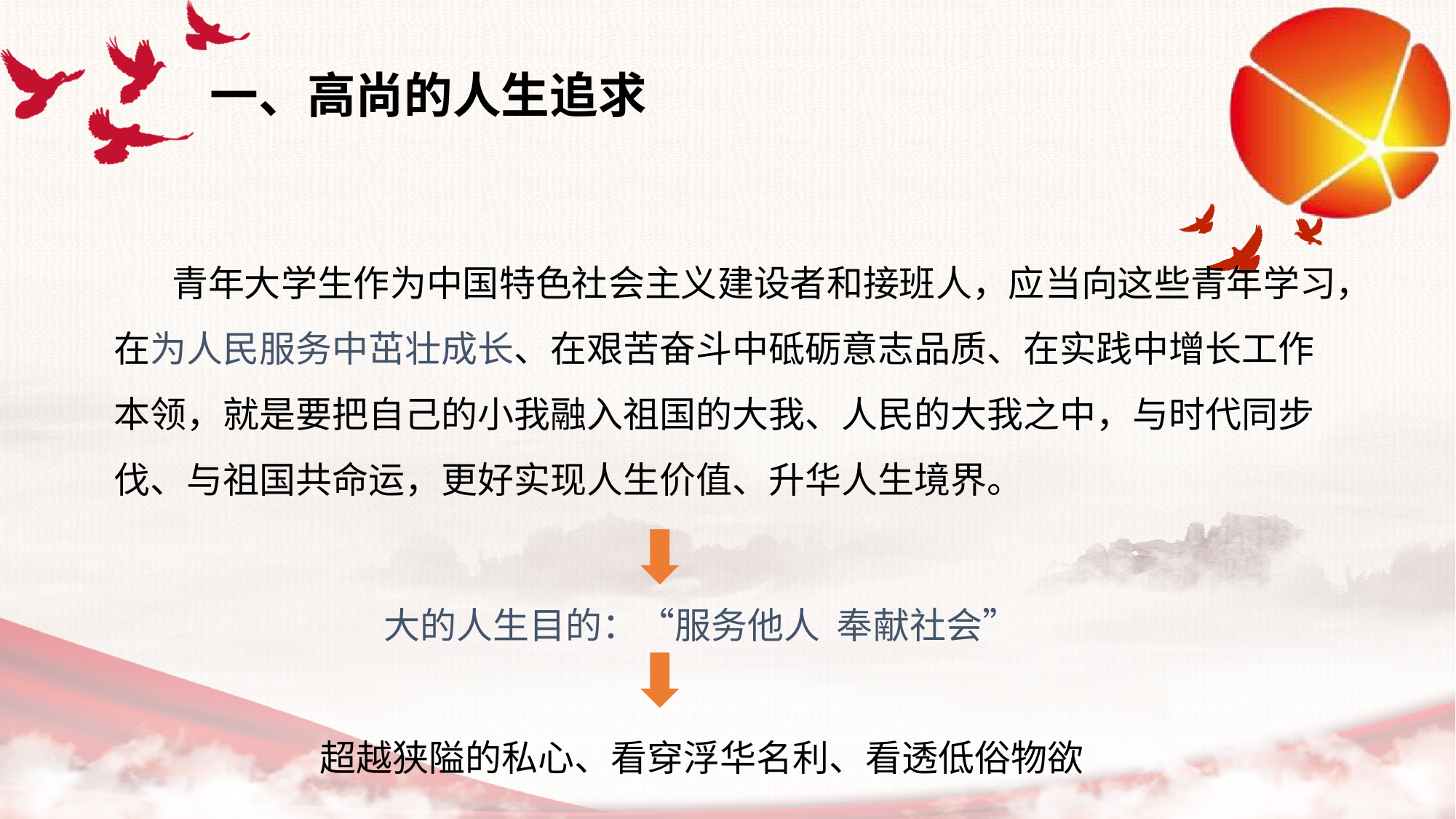

一、高尚的人生追求
      青年大学生作为中国特色社会主义建设者和接班人，应当向这些青年学习，在为人民服务中茁壮成长、在艰苦奋斗中砥砺意志品质、在实践中增长工作本领，就是要把自己的小我融入祖国的大我、人民的大我之中，与时代同步伐、与祖国共命运，更好实现人生价值、升华人生境界。

大的人生目的：“服务他人  奉献社会”

超越狭隘的私心、看穿浮华名利、看透低俗物欲